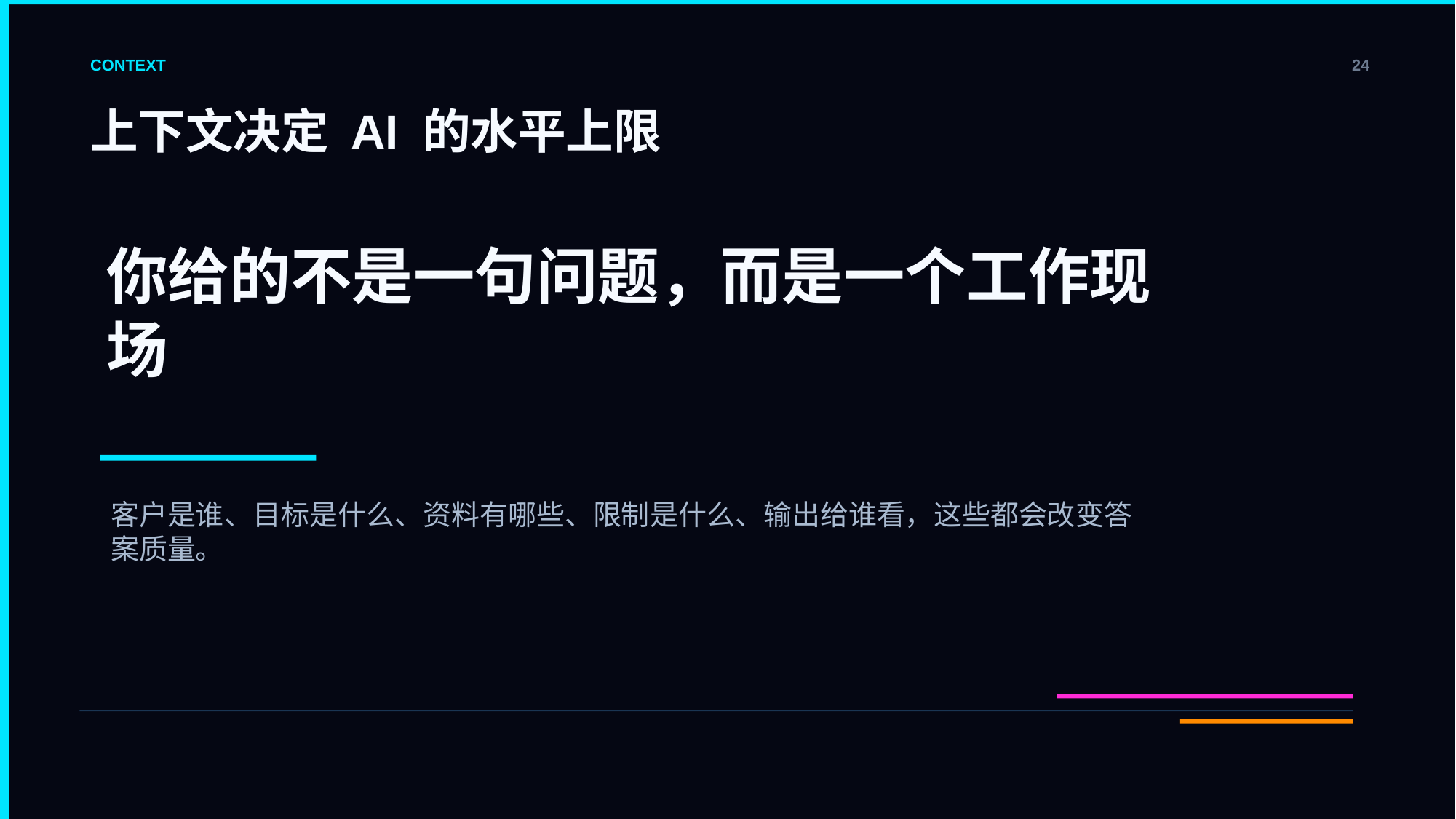

CONTEXT
24
上下文决定 AI 的水平上限
你给的不是一句问题，而是一个工作现场

客户是谁、目标是什么、资料有哪些、限制是什么、输出给谁看，这些都会改变答案质量。